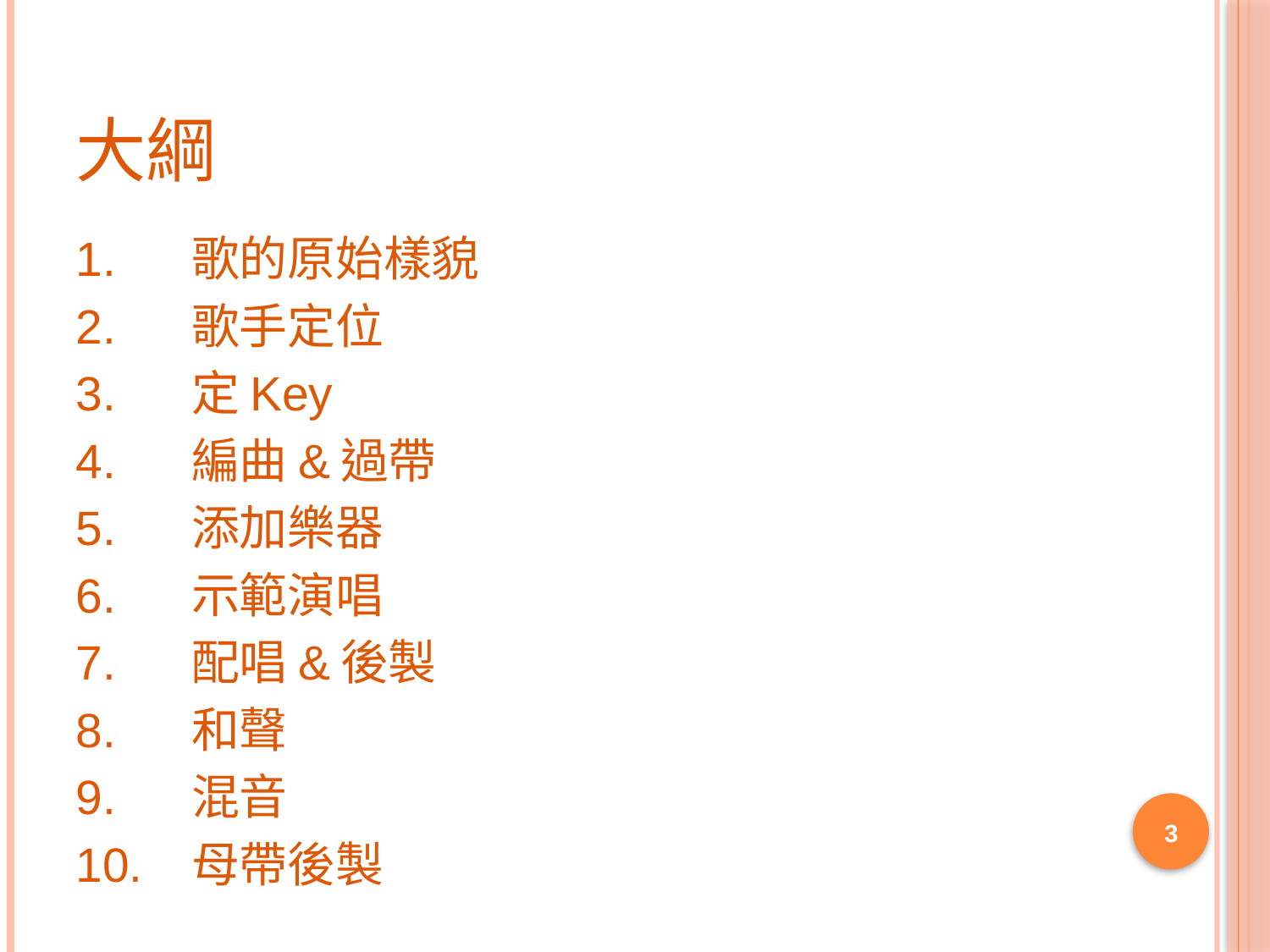

# 大綱
1.	歌的原始樣貌
2.	歌手定位
3.	定Key
4.	編曲&過帶
5.	添加樂器
6.	示範演唱
7.	配唱&後製
8.	和聲
9.	混音
10.	母帶後製

3